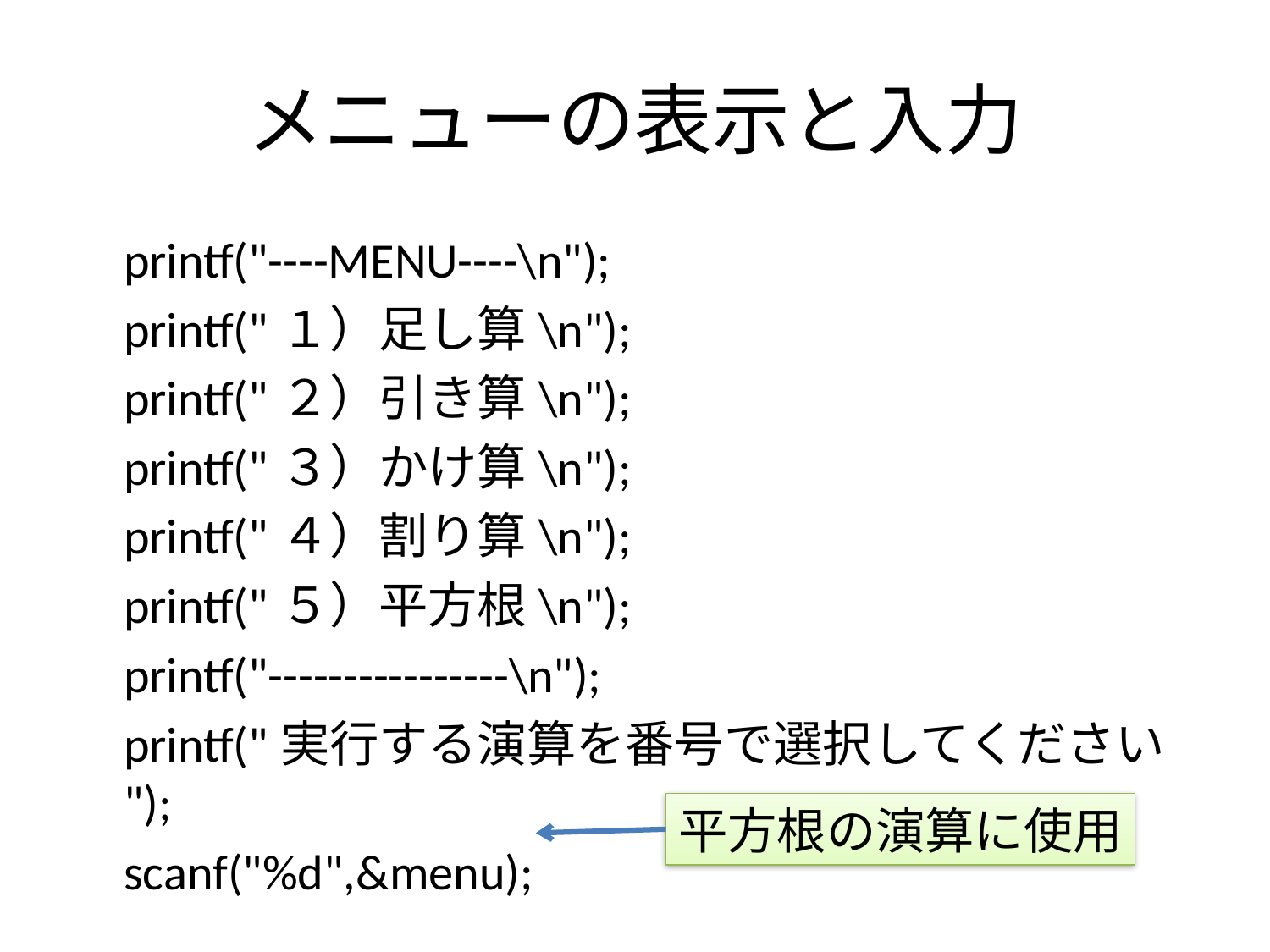

# メニューの表示と入力
	printf("----MENU----\n");
	printf("１）足し算\n");
	printf("２）引き算\n");
	printf("３）かけ算\n");
	printf("４）割り算\n");
	printf("５）平方根\n");
	printf("----------------\n");
	printf("実行する演算を番号で選択してください");
	scanf("%d",&menu);
平方根の演算に使用